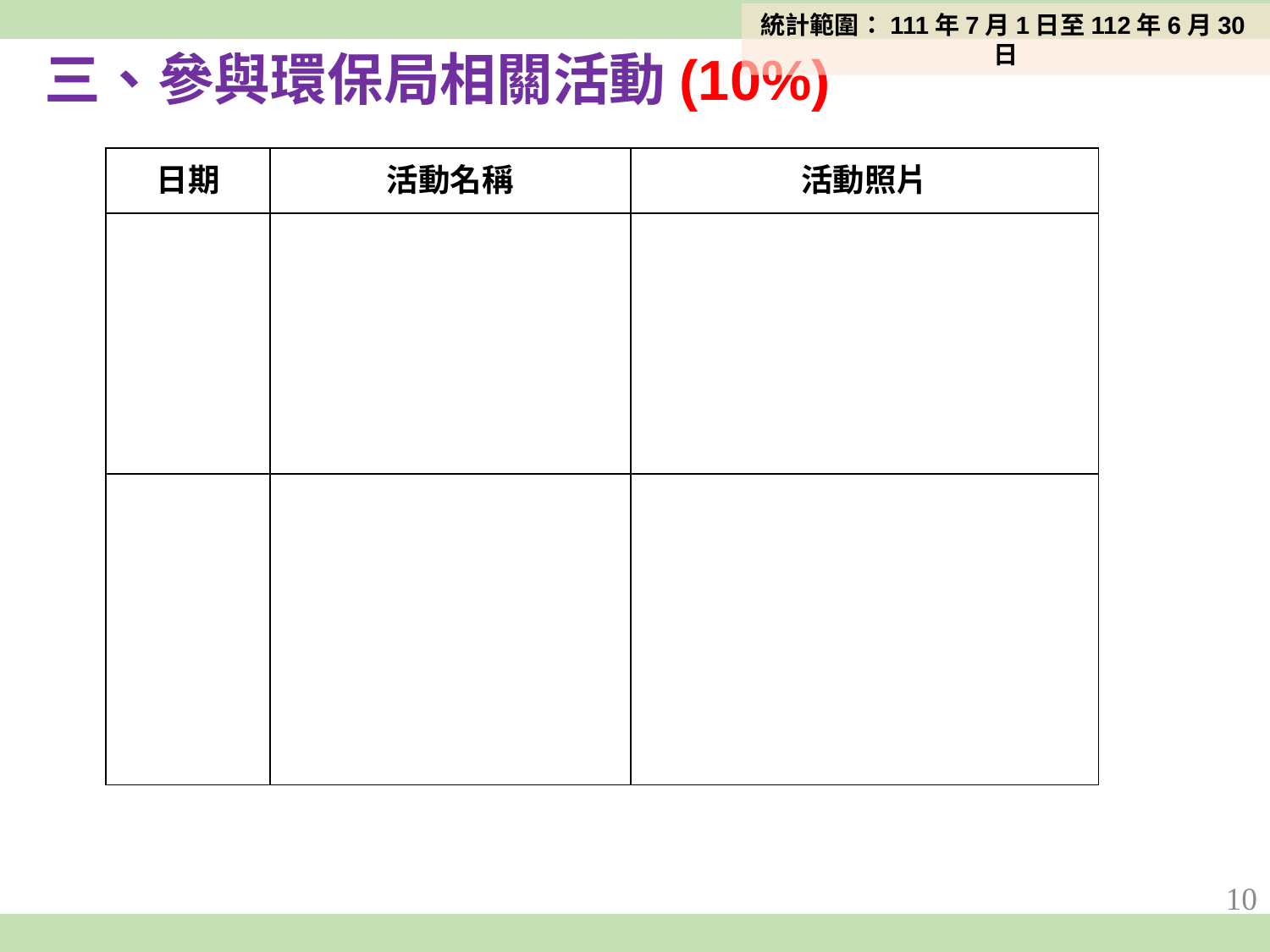

統計範圍：111年7月1日至112年6月30日
三、參與環保局相關活動(10%)

| 日期 | 活動名稱 | 活動照片 |
| --- | --- | --- |
|  |  |  |
|  |  |  |
10